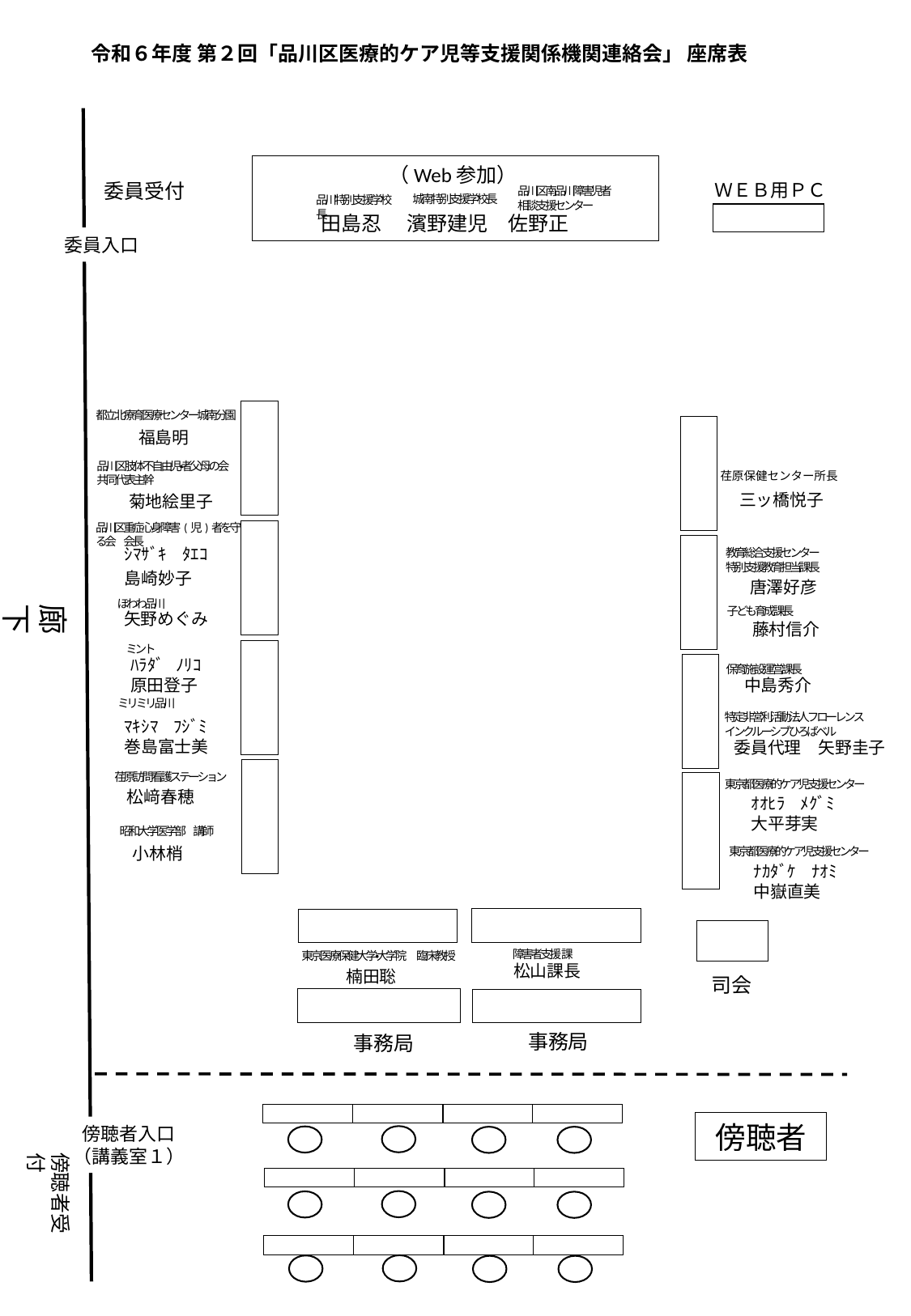

令和６年度 第２回「品川区医療的ケア児等支援関係機関連絡会」 座席表
（Web参加）

田島忍　 濱野建児　佐野正
委員受付
ＷＥＢ用ＰＣ
品川区南品川障害児者
相談支援センター

城南特別支援学校長
品川特別支援学校長

委員入口

都立北療育医療センター城南分園
福島明

品川区肢体不自由児・者父母の会　共同代表主幹
菊地絵里子
荏原保健センター所長
三ッ橋悦子
品川区重症心身障害(児)者を守る会　会長
ｼﾏｻﾞｷ    ﾀｴｺ
島崎妙子

教育総合支援センター
特別支援教育担当課長
   唐澤好彦
ほわわ品川
矢野めぐみ
廊下
子ども育成課長
  藤村信介
ミント
ﾊﾗﾀﾞ   ﾉﾘｺ
原田登子

保育施設運営課長
中島秀介
ミリミリ品川
ﾏｷｼﾏ    ﾌｼﾞﾐ
巻島富士美
特定非営利活動法人フローレンス
インクルーシブひろばベル
委員代理　矢野圭子

荏原訪問看護ステーション
松﨑春穂
東京都医療的ケア児支援センター
ｵｵﾋﾗ    ﾒｸﾞﾐ
大平芽実

昭和大学医学部　講師
小林梢
東京都医療的ケア児支援センター
ﾅｶﾀﾞｹ    ﾅｵﾐ
中嶽直美

障害者支援課
松山課長
東京医療保健大学・大学院    　臨床教授
楠田聡
司会

　　事務局
　　事務局

傍聴者

傍聴者入口
（講義室１）
傍聴者受付